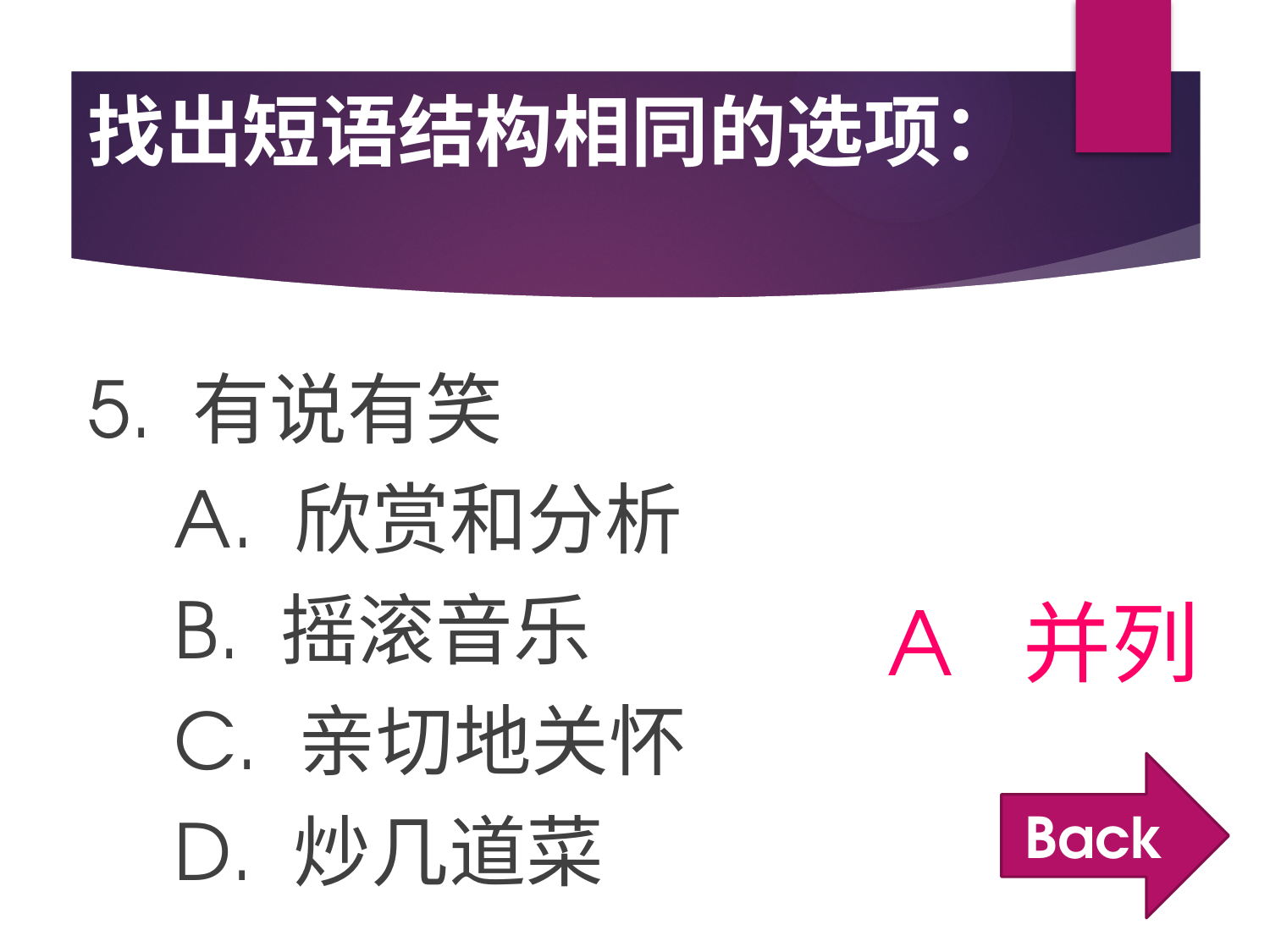

# 找出短语结构相同的选项：
5. 有说有笑
    A. 欣赏和分析
    B. 摇滚音乐
    C. 亲切地关怀
    D. 炒几道菜

A  并列
Back